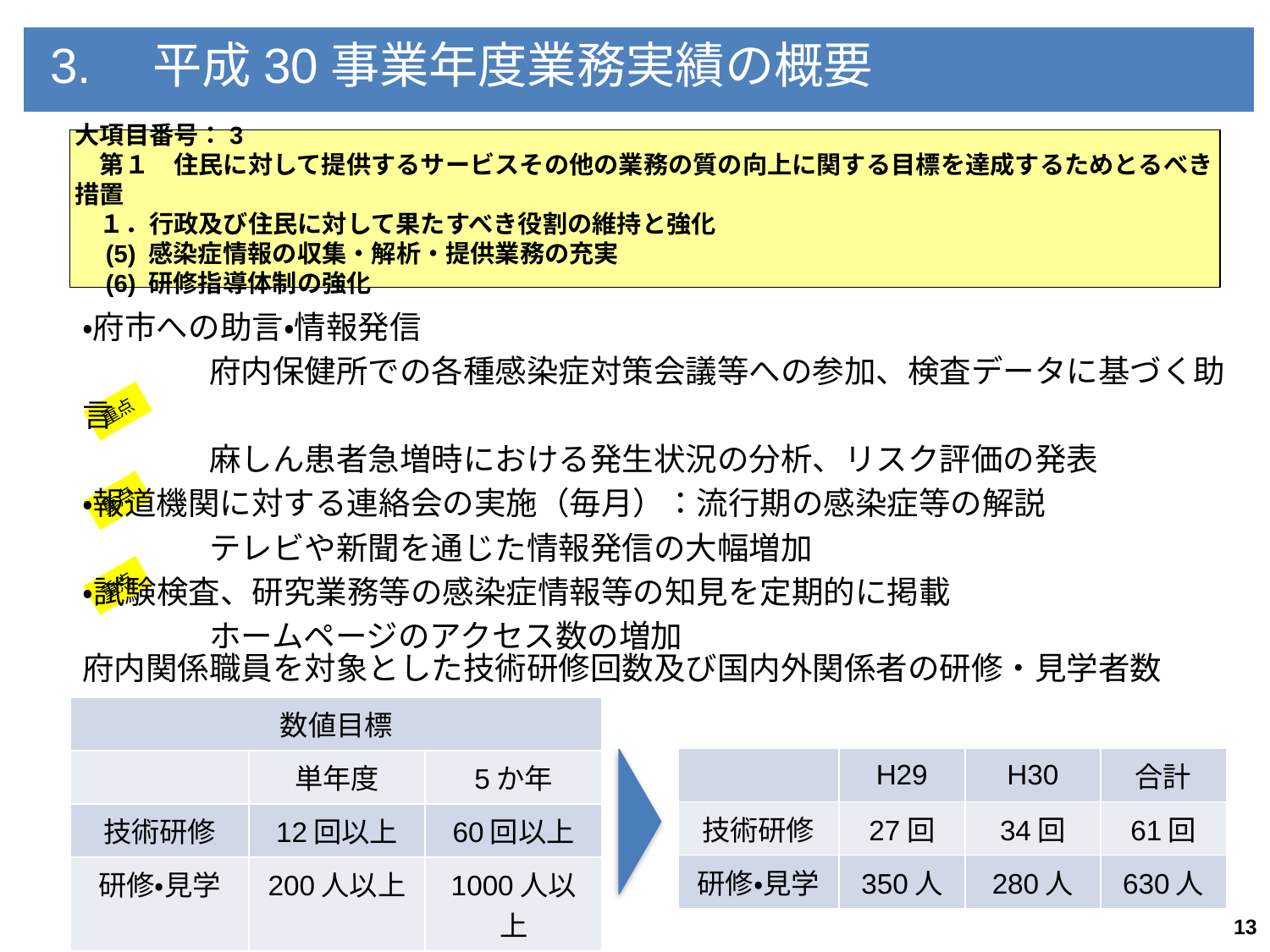

3.　平成30事業年度業務実績の概要
大項目番号：3
　第１　住民に対して提供するサービスその他の業務の質の向上に関する目標を達成するためとるべき措置
　１．行政及び住民に対して果たすべき役割の維持と強化
　(5) 感染症情報の収集・解析・提供業務の充実
　(6) 研修指導体制の強化
・府市への助言・情報発信
	府内保健所での各種感染症対策会議等への参加、検査データに基づく助言
	麻しん患者急増時における発生状況の分析、リスク評価の発表
・報道機関に対する連絡会の実施（毎月）：流行期の感染症等の解説
	テレビや新聞を通じた情報発信の大幅増加
・試験検査、研究業務等の感染症情報等の知見を定期的に掲載
	ホームページのアクセス数の増加
重点
重点
重点
府内関係職員を対象とした技術研修回数及び国内外関係者の研修・見学者数
| 数値目標 |  |  |
| --- | --- | --- |
|  | 単年度 | 5か年 |
| 技術研修 | 12回以上 | 60回以上 |
| 研修・見学 | 200人以上 | 1000人以上 |
|  | H29 | H30 | 合計 |
| --- | --- | --- | --- |
| 技術研修 | 27回 | 34回 | 61回 |
| 研修・見学 | 350人 | 280人 | 630人 |

13